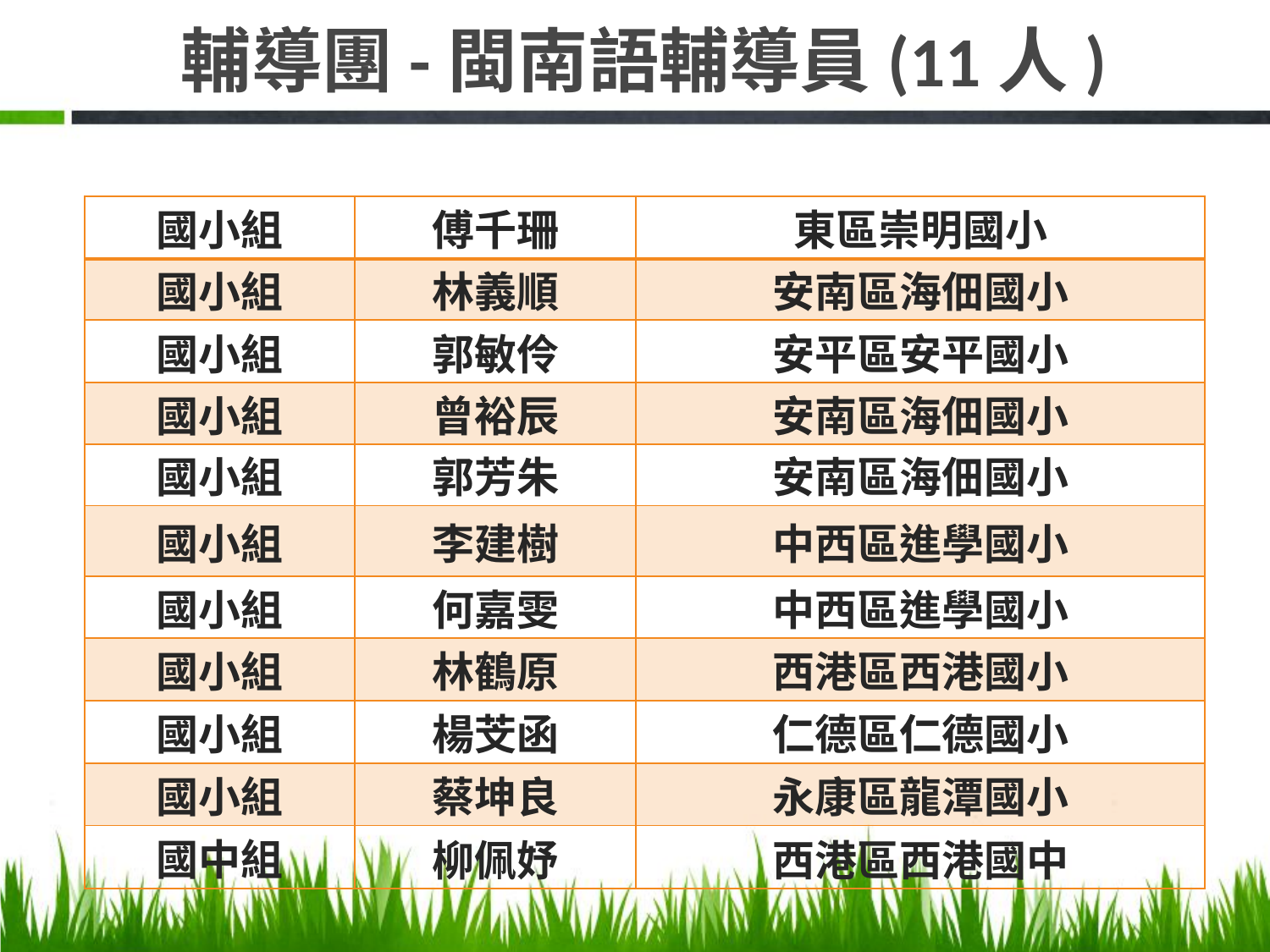

# 輔導團-閩南語輔導員(11人)
| 國小組 | 傅千珊 | 東區崇明國小 |
| --- | --- | --- |
| 國小組 | 林義順 | 安南區海佃國小 |
| 國小組 | 郭敏伶 | 安平區安平國小 |
| 國小組 | 曾裕辰 | 安南區海佃國小 |
| 國小組 | 郭芳朱 | 安南區海佃國小 |
| 國小組 | 李建樹 | 中西區進學國小 |
| 國小組 | 何嘉雯 | 中西區進學國小 |
| 國小組 | 林鶴原 | 西港區西港國小 |
| 國小組 | 楊芠函 | 仁德區仁德國小 |
| 國小組 | 蔡坤良 | 永康區龍潭國小 |
| 國中組 | 柳佩妤 | 西港區西港國中 |